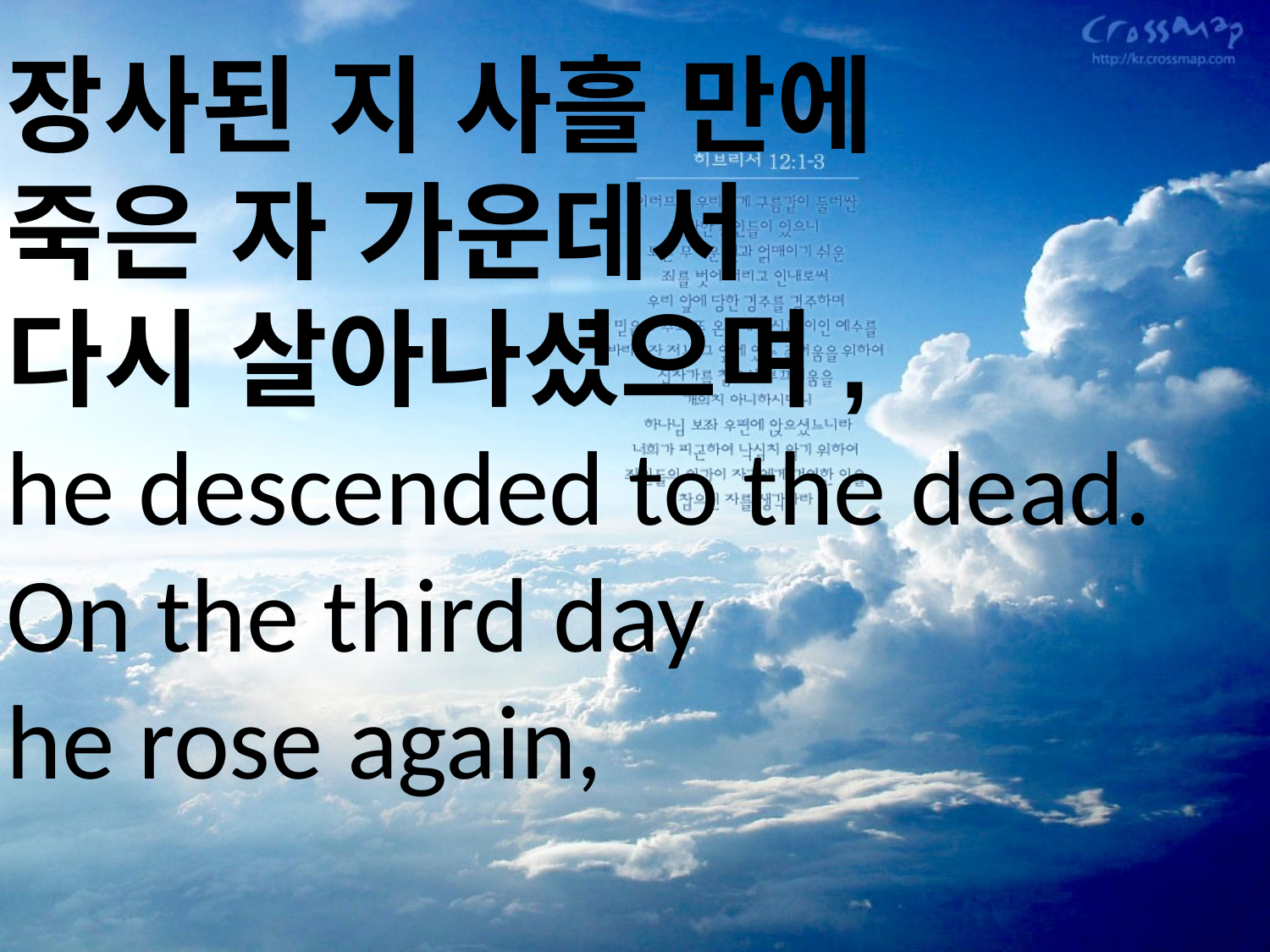

장사된 지 사흘 만에
죽은 자 가운데서
다시 살아나셨으며,
he descended to the dead.
On the third day
he rose again,